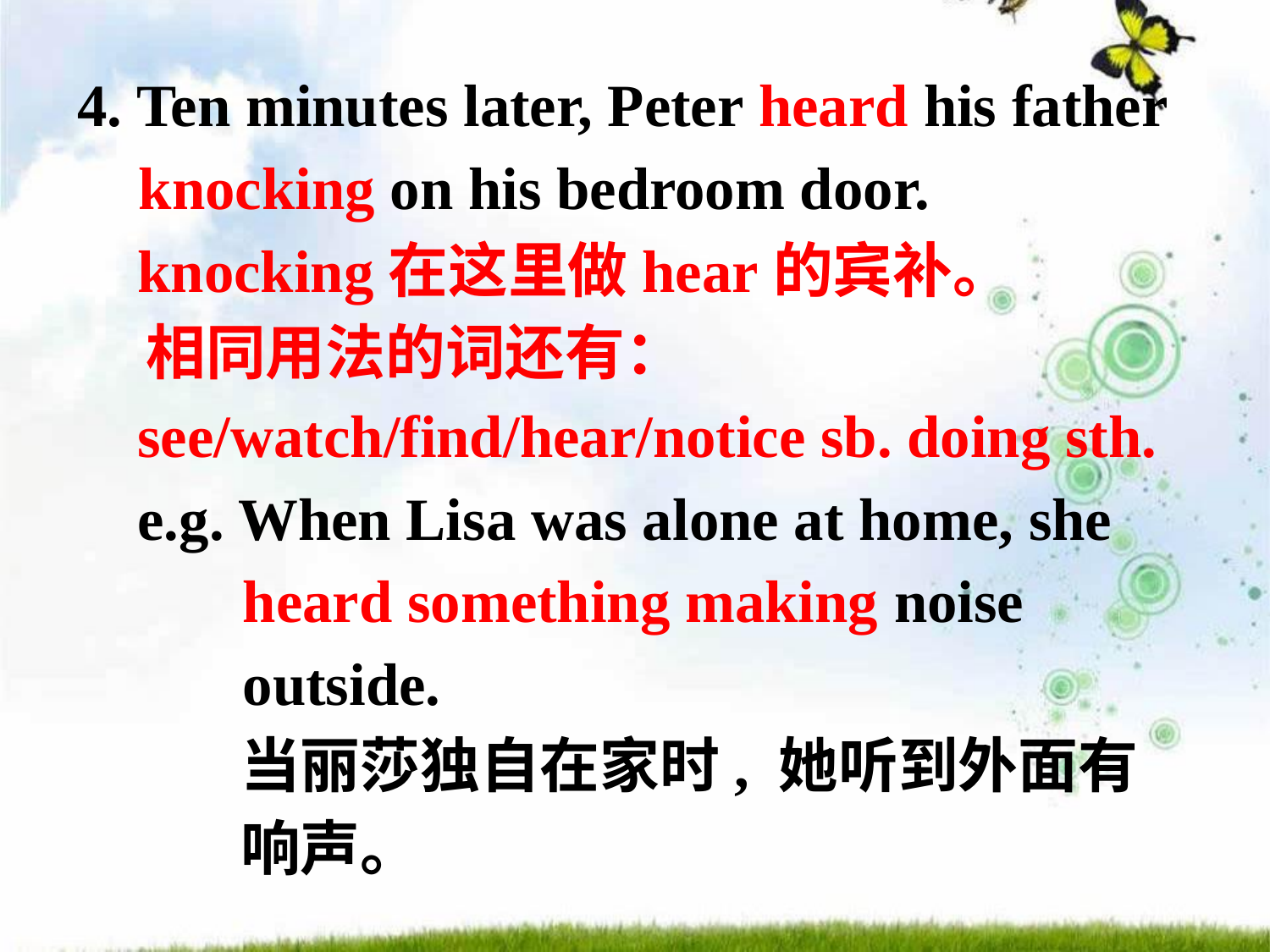

4. Ten minutes later, Peter heard his father knocking on his bedroom door.
    knocking在这里做hear的宾补。
    相同用法的词还有：
    see/watch/find/hear/notice sb. doing sth.
    e.g. When Lisa was alone at home, she
           heard something making noise
           outside.
           当丽莎独自在家时, 她听到外面有
           响声。